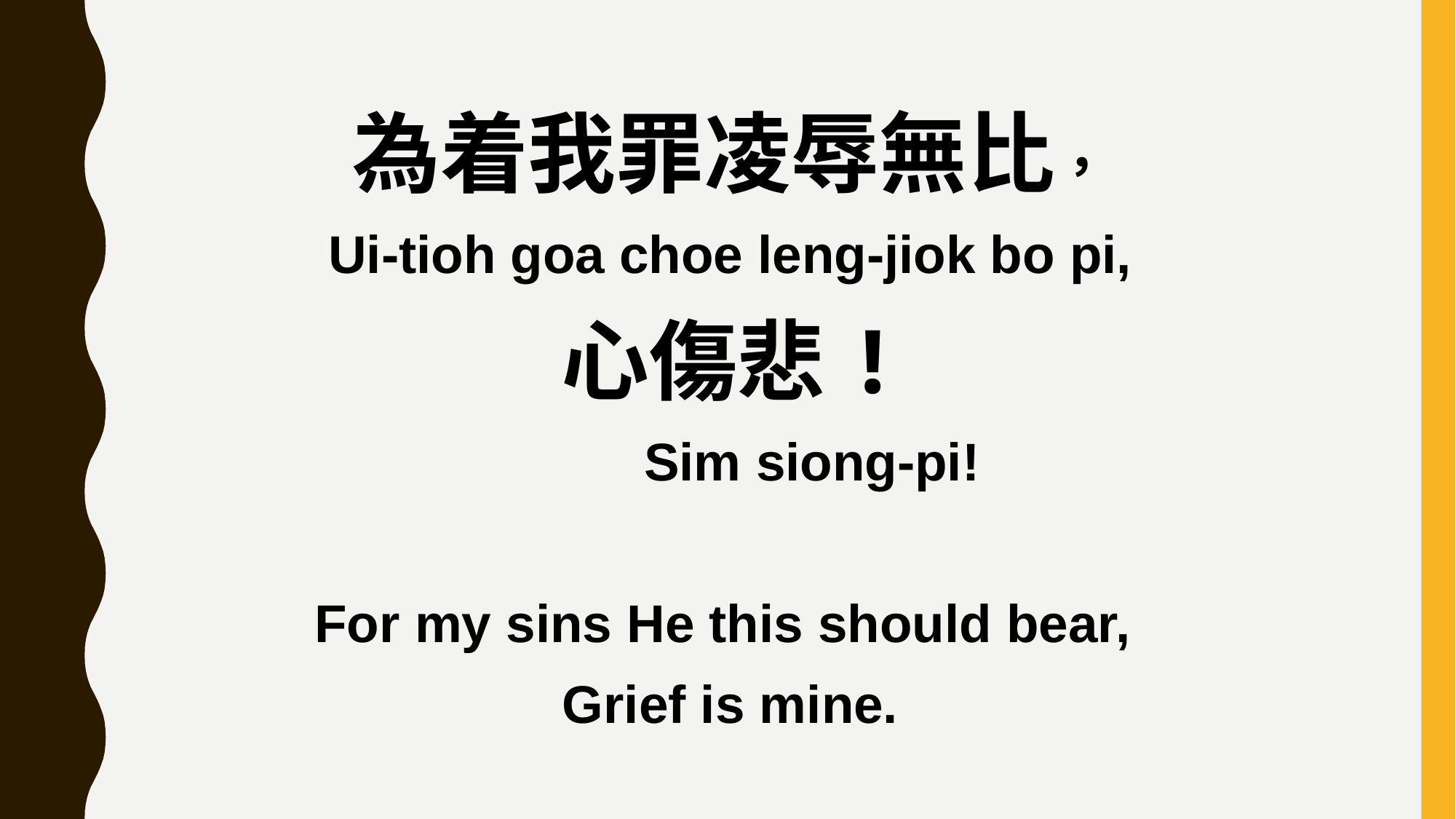

為着我罪凌辱無比，
Ui-tioh goa choe leng-jiok bo pi,
心傷悲!
              Sim siong-pi!

For my sins He this should bear,
Grief is mine.